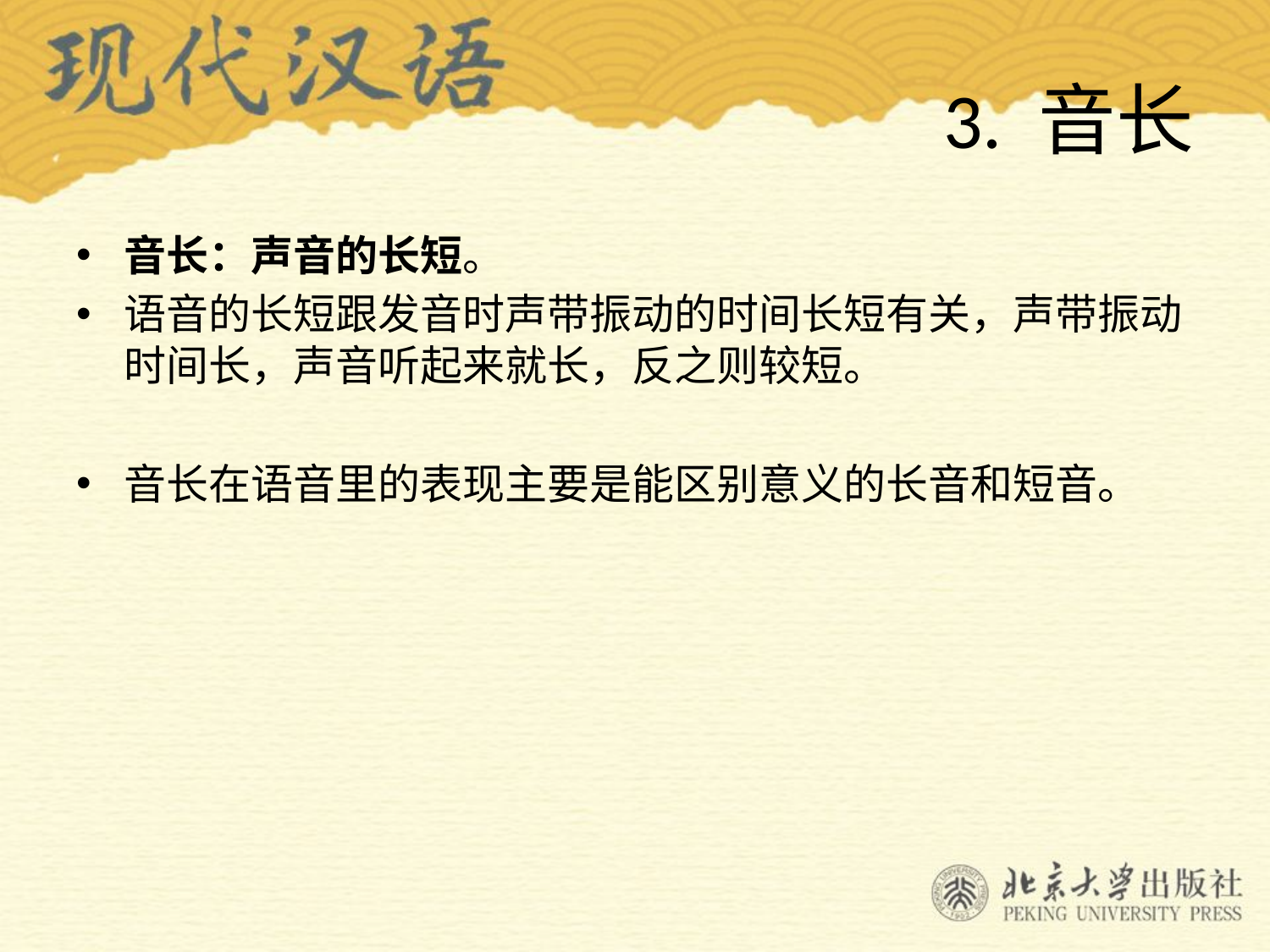

# 3. 音长
音长：声音的长短。
语音的长短跟发音时声带振动的时间长短有关，声带振动时间长，声音听起来就长，反之则较短。

音长在语音里的表现主要是能区别意义的长音和短音。